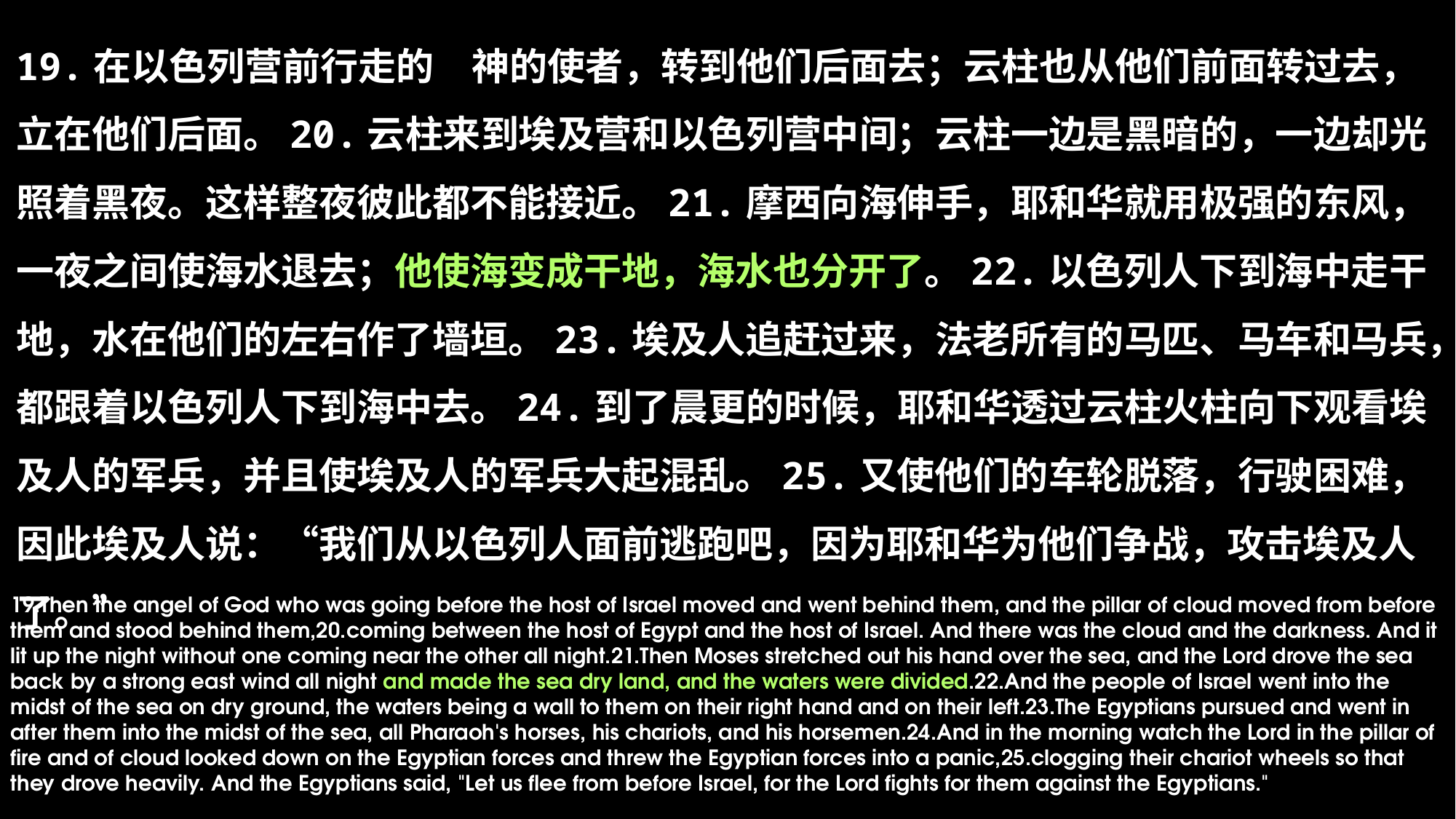

19.在以色列营前行走的　神的使者，转到他们后面去；云柱也从他们前面转过去，立在他们后面。20.云柱来到埃及营和以色列营中间；云柱一边是黑暗的，一边却光照着黑夜。这样整夜彼此都不能接近。21.摩西向海伸手，耶和华就用极强的东风，一夜之间使海水退去；他使海变成干地，海水也分开了。22.以色列人下到海中走干地，水在他们的左右作了墙垣。23.埃及人追赶过来，法老所有的马匹、马车和马兵，都跟着以色列人下到海中去。24.到了晨更的时候，耶和华透过云柱火柱向下观看埃及人的军兵，并且使埃及人的军兵大起混乱。25.又使他们的车轮脱落，行驶困难，因此埃及人说：“我们从以色列人面前逃跑吧，因为耶和华为他们争战，攻击埃及人了。”

19.Then the angel of God who was going before the host of Israel moved and went behind them, and the pillar of cloud moved from before them and stood behind them,20.coming between the host of Egypt and the host of Israel. And there was the cloud and the darkness. And it lit up the night without one coming near the other all night.21.Then Moses stretched out his hand over the sea, and the Lord drove the sea back by a strong east wind all night and made the sea dry land, and the waters were divided.22.And the people of Israel went into the midst of the sea on dry ground, the waters being a wall to them on their right hand and on their left.23.The Egyptians pursued and went in after them into the midst of the sea, all Pharaoh's horses, his chariots, and his horsemen.24.And in the morning watch the Lord in the pillar of fire and of cloud looked down on the Egyptian forces and threw the Egyptian forces into a panic,25.clogging their chariot wheels so that they drove heavily. And the Egyptians said, "Let us flee from before Israel, for the Lord fights for them against the Egyptians."